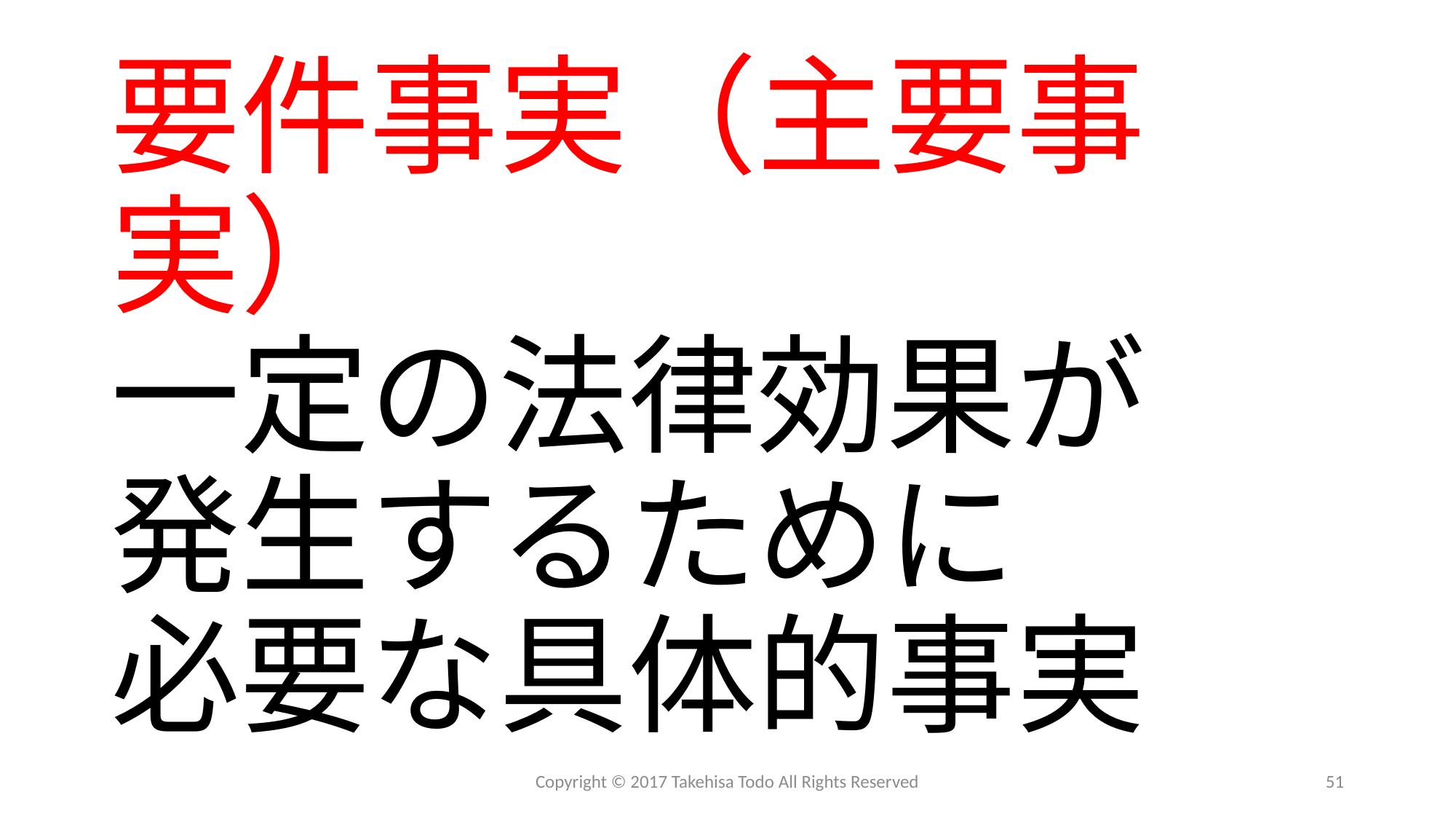

# 要件事実（主要事実） 一定の法律効果が 発生するために 必要な具体的事実
Copyright © 2017 Takehisa Todo All Rights Reserved
51